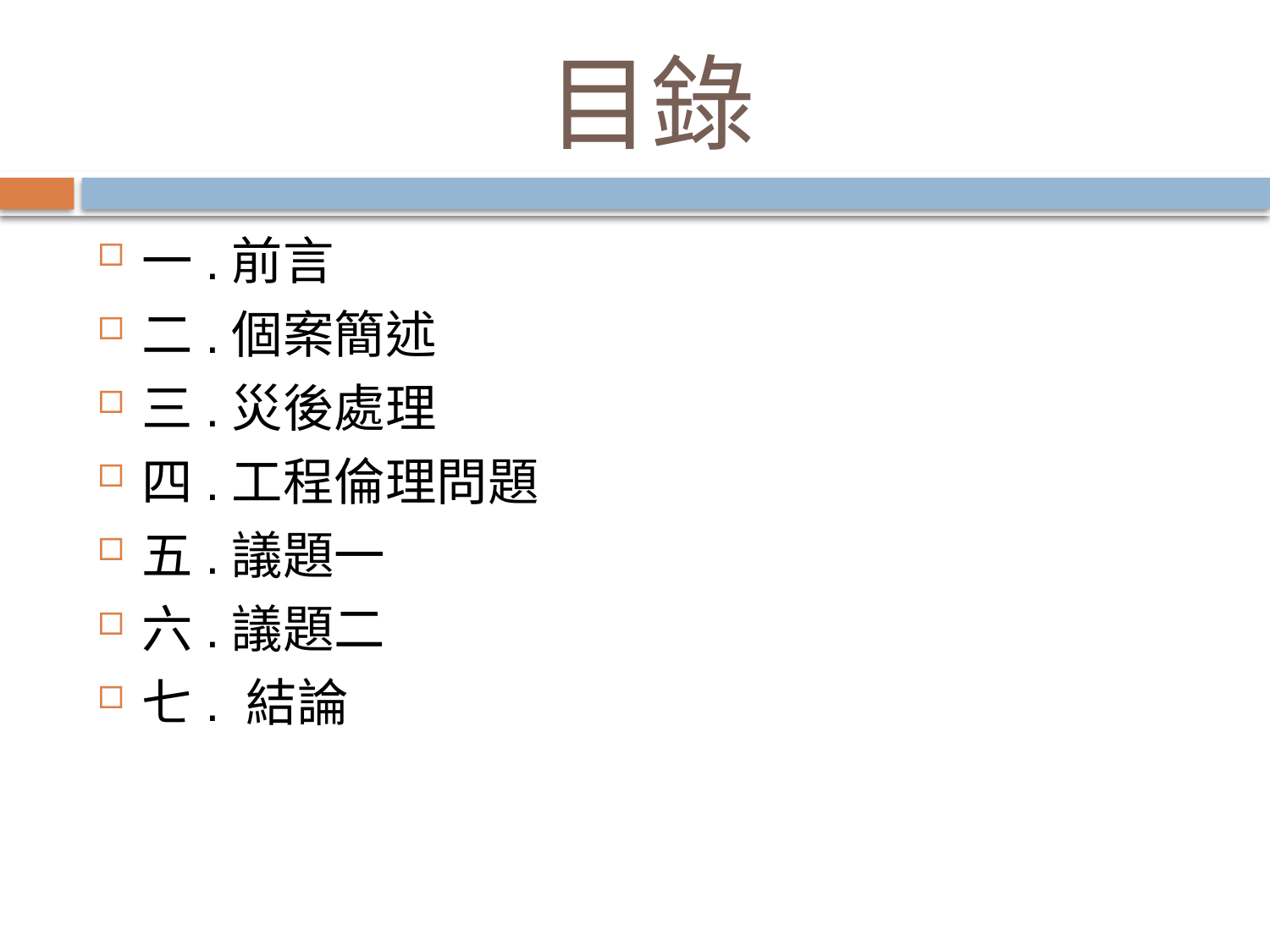

# 目錄
一.前言
二.個案簡述
三.災後處理
四.工程倫理問題
五.議題一
六.議題二
七. 結論